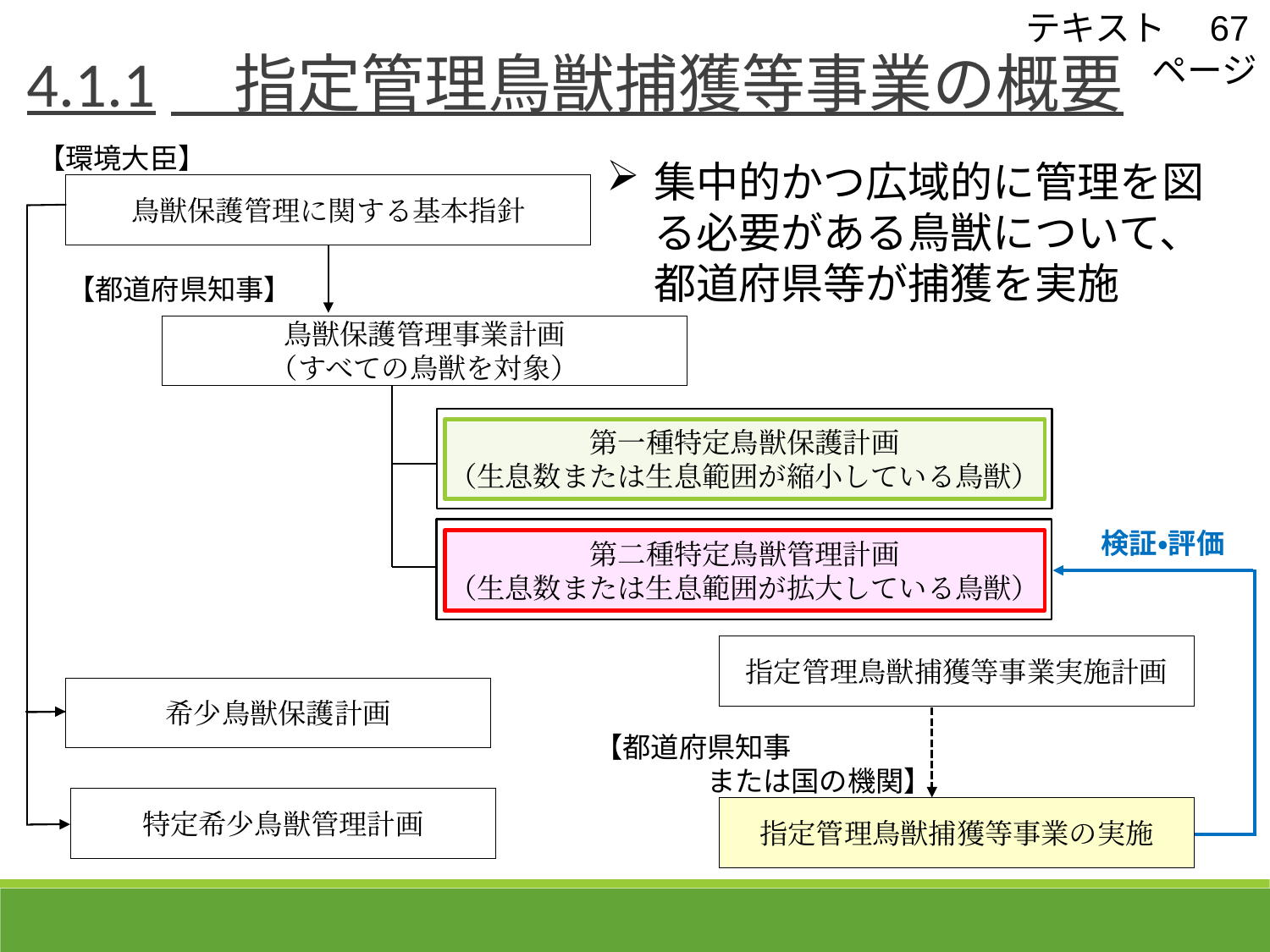

テキスト　67ページ
 4.1.1　指定管理鳥獣捕獲等事業の概要
【環境大臣】
集中的かつ広域的に管理を図る必要がある鳥獣について、都道府県等が捕獲を実施
鳥獣保護管理に関する基本指針
【都道府県知事】
鳥獣保護管理事業計画
（すべての鳥獣を対象）

第一種特定鳥獣保護計画
（生息数または生息範囲が縮小している鳥獣）

検証・評価
第二種特定鳥獣管理計画
（生息数または生息範囲が拡大している鳥獣）
指定管理鳥獣捕獲等事業実施計画
希少鳥獣保護計画
【都道府県知事
　　　　または国の機関】
特定希少鳥獣管理計画
指定管理鳥獣捕獲等事業の実施